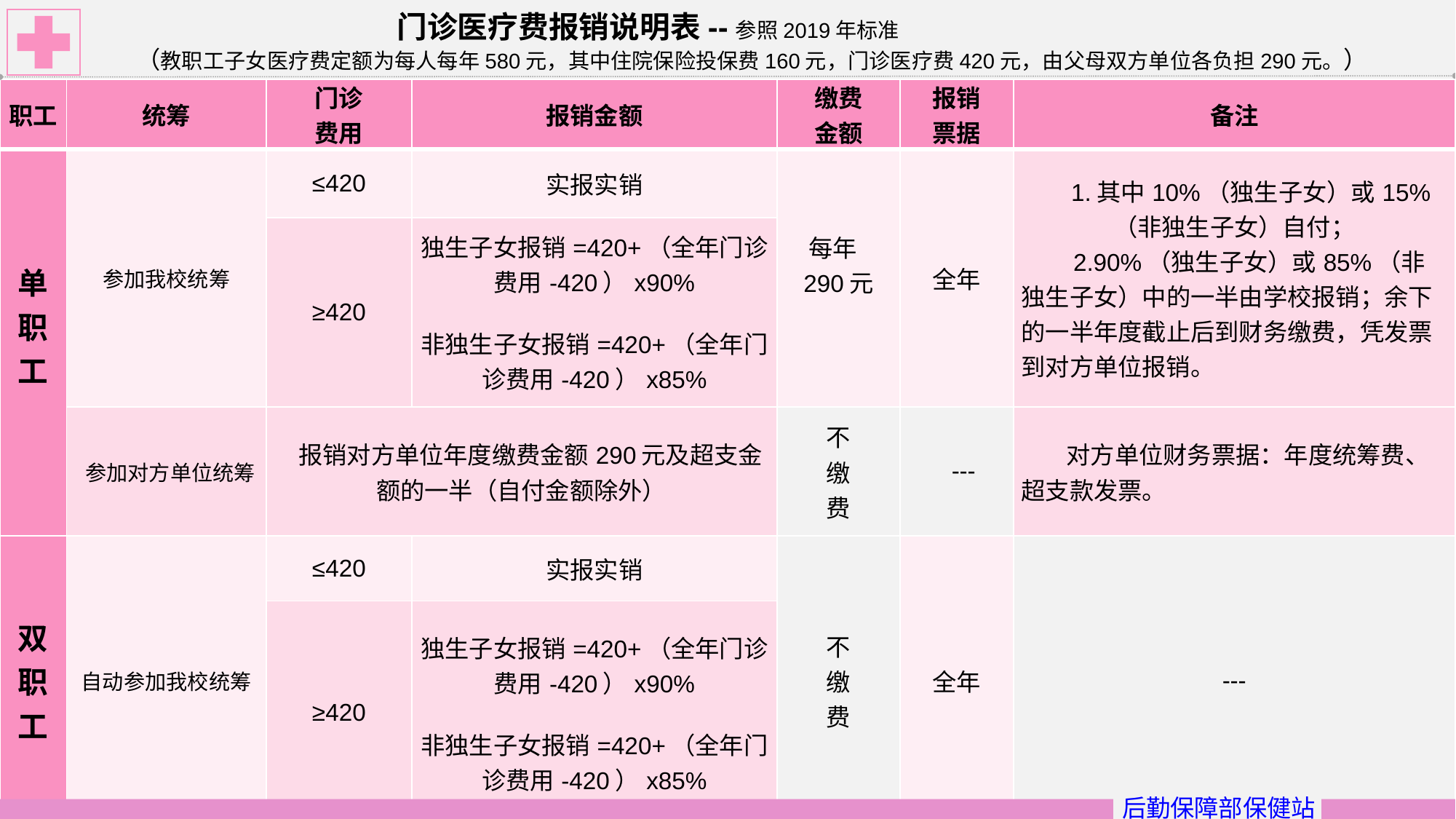

门诊医疗费报销说明表--参照2019年标准
             （教职工子女医疗费定额为每人每年580元，其中住院保险投保费160元，门诊医疗费420元，由父母双方单位各负担290元。）
| 职工 | 统筹 | 门诊 费用 | 报销金额 | 缴费 金额 | 报销 票据 | 备注 |
| --- | --- | --- | --- | --- | --- | --- |
| 单 职 工 | 参加我校统筹 | ≤420 | 实报实销 | 每年 290元 | 全年 | 1.其中10%（独生子女）或15%（非独生子女）自付； 2.90%（独生子女）或85%（非独生子女）中的一半由学校报销；余下的一半年度截止后到财务缴费，凭发票到对方单位报销。 |
|  |  | ≥420 | 独生子女报销=420+（全年门诊费用-420）x90%   非独生子女报销=420+（全年门诊费用-420）x85% |  |  |  |
|  | 参加对方单位统筹 | 报销对方单位年度缴费金额290元及超支金额的一半（自付金额除外） |  | 不 缴 费 | --- | 对方单位财务票据：年度统筹费、超支款发票。 |
| 双 职 工 | 自动参加我校统筹 | ≤420 | 实报实销 | 不 缴 费 | 全年 | --- |
|  |  | ≥420 | 独生子女报销=420+（全年门诊费用-420）x90%   非独生子女报销=420+（全年门诊费用-420）x85% |  |  |  |
后勤保障部保健站